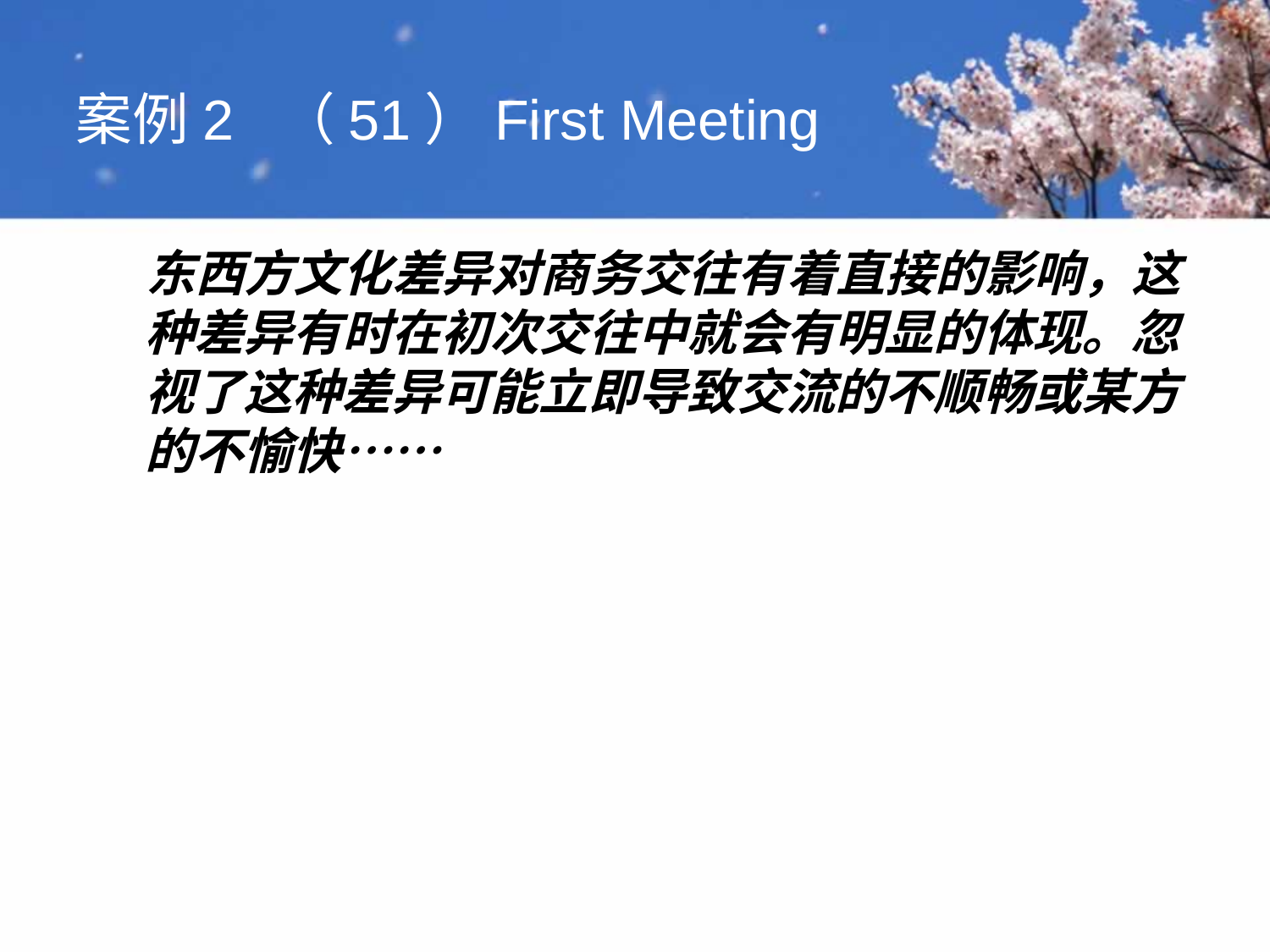

# 案例2  （51）First Meeting
    东西方文化差异对商务交往有着直接的影响，这 种差异有时在初次交往中就会有明显的体现。忽视了这种差异可能立即导致交流的不顺畅或某方的不愉快⋯⋯